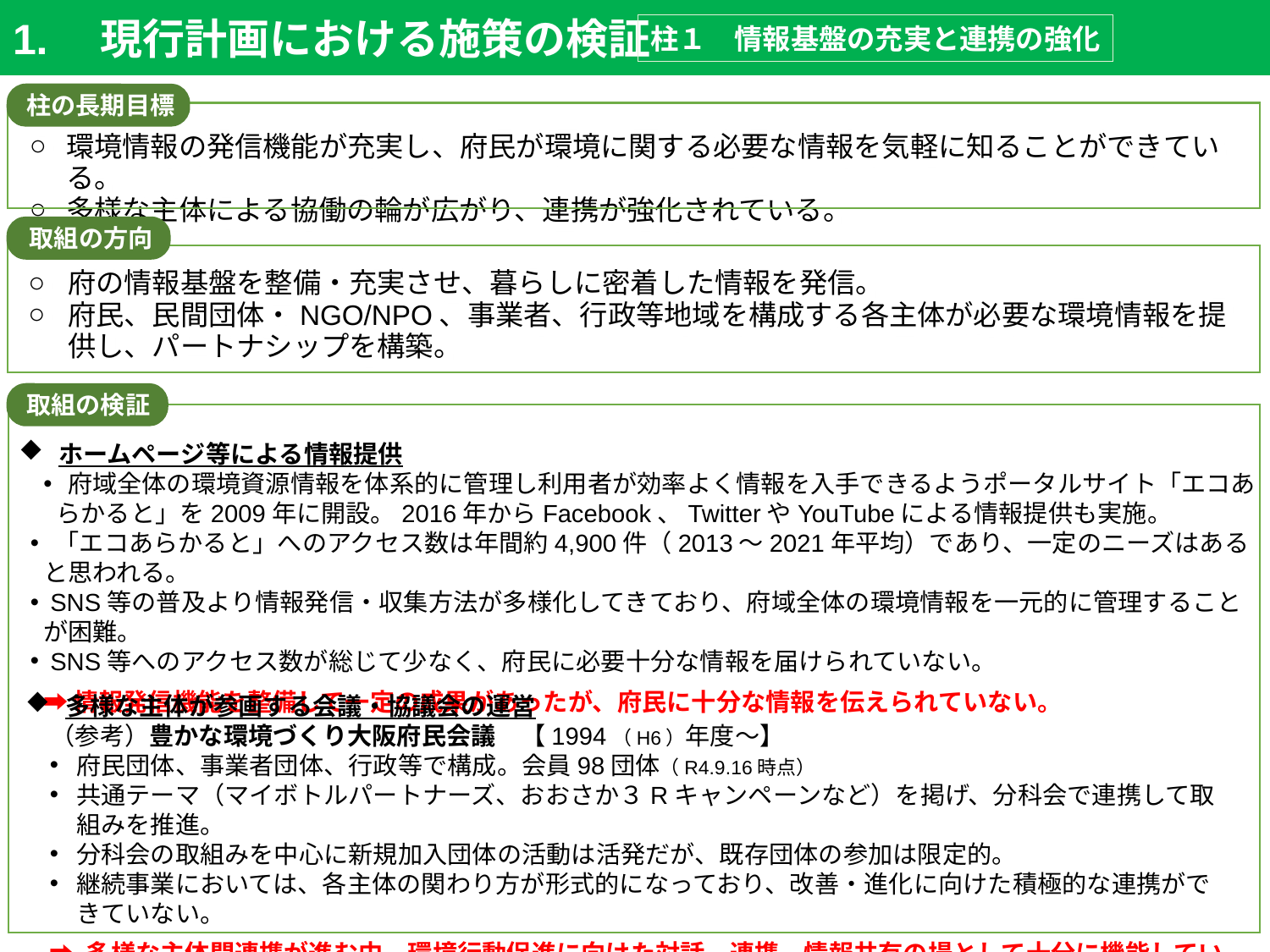

1.　現行計画における施策の検証
柱１　情報基盤の充実と連携の強化
柱の長期目標

環境情報の発信機能が充実し、府民が環境に関する必要な情報を気軽に知ることができている。
多様な主体による協働の輪が広がり、連携が強化されている。
取組の方向

府の情報基盤を整備・充実させ、暮らしに密着した情報を発信。
府民、民間団体・NGO/NPO、事業者、行政等地域を構成する各主体が必要な環境情報を提供し、パートナシップを構築。
取組の検証

ホームページ等による情報提供
 府域全体の環境資源情報を体系的に管理し利用者が効率よく情報を入手できるようポータルサイト「エコあらかると」を2009年に開設。2016年からFacebook、TwitterやYouTubeによる情報提供も実施。
 「エコあらかると」へのアクセス数は年間約4,900件（2013～2021年平均）であり、一定のニーズはあると思われる。
 SNS等の普及より情報発信・収集方法が多様化してきており、府域全体の環境情報を一元的に管理することが困難。
 SNS等へのアクセス数が総じて少なく、府民に必要十分な情報を届けられていない。
➡情報発信機能を整備して一定の成果があったが、府民に十分な情報を伝えられていない。
多様な主体が参画する会議・協議会の運営
　（参考）豊かな環境づくり大阪府民会議　【1994（H6）年度～】
府民団体、事業者団体、行政等で構成。会員98団体（R4.9.16時点）
共通テーマ（マイボトルパートナーズ、おおさか３Rキャンペーンなど）を掲げ、分科会で連携して取組みを推進。
分科会の取組みを中心に新規加入団体の活動は活発だが、既存団体の参加は限定的。
継続事業においては、各主体の関わり方が形式的になっており、改善・進化に向けた積極的な連携ができていない。
➡ 多様な主体間連携が進む中、環境行動促進に向けた対話、連携、情報共有の場として十分に機能していない。